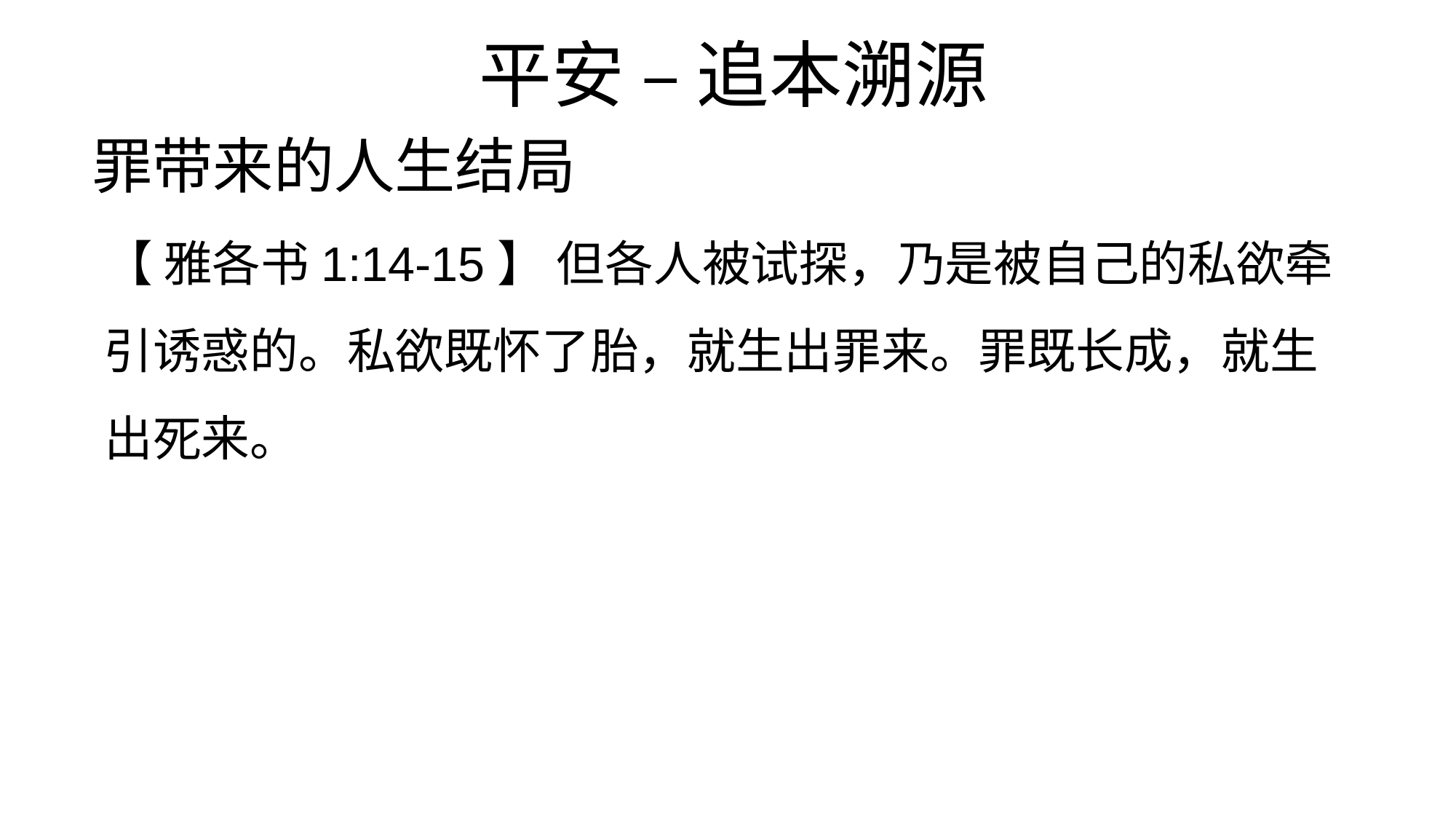

平安 – 追本溯源
罪带来的人生结局

【 雅各书1:14-15】 但各人被试探，乃是被自己的私欲牵引诱惑的。私欲既怀了胎，就生出罪来。罪既长成，就生出死来。